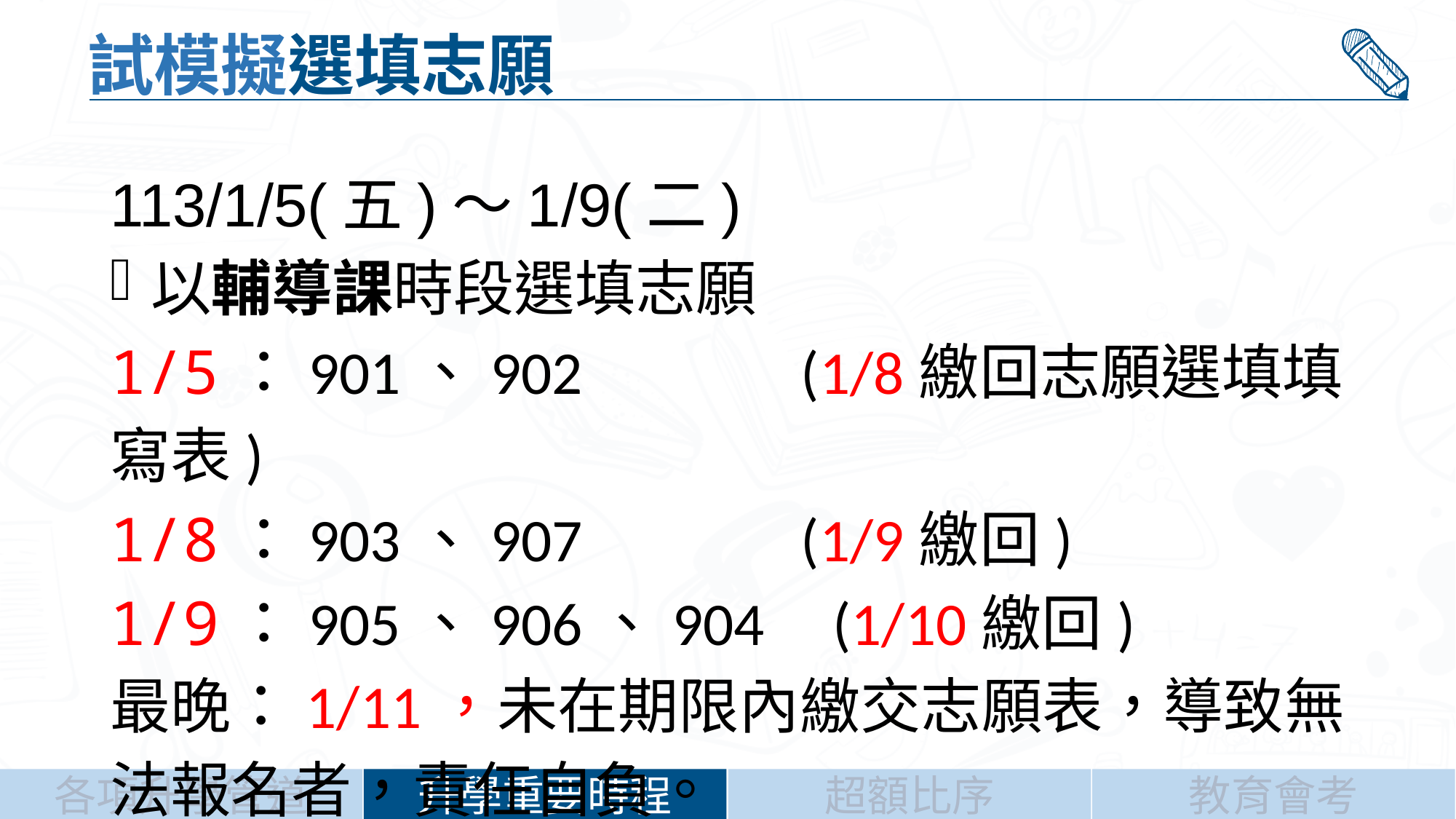

試模擬選填志願
113/1/5(五)～1/9(二)
以輔導課時段選填志願
1/5：901、902                (1/8繳回志願選填填寫表)
1/8：903、907                (1/9繳回)
1/9：905、906、904     (1/10繳回)
最晚：1/11，未在期限內繳交志願表，導致無法報名者，責任自負。

升學重要時程
超額比序
教育會考
各項升學管道